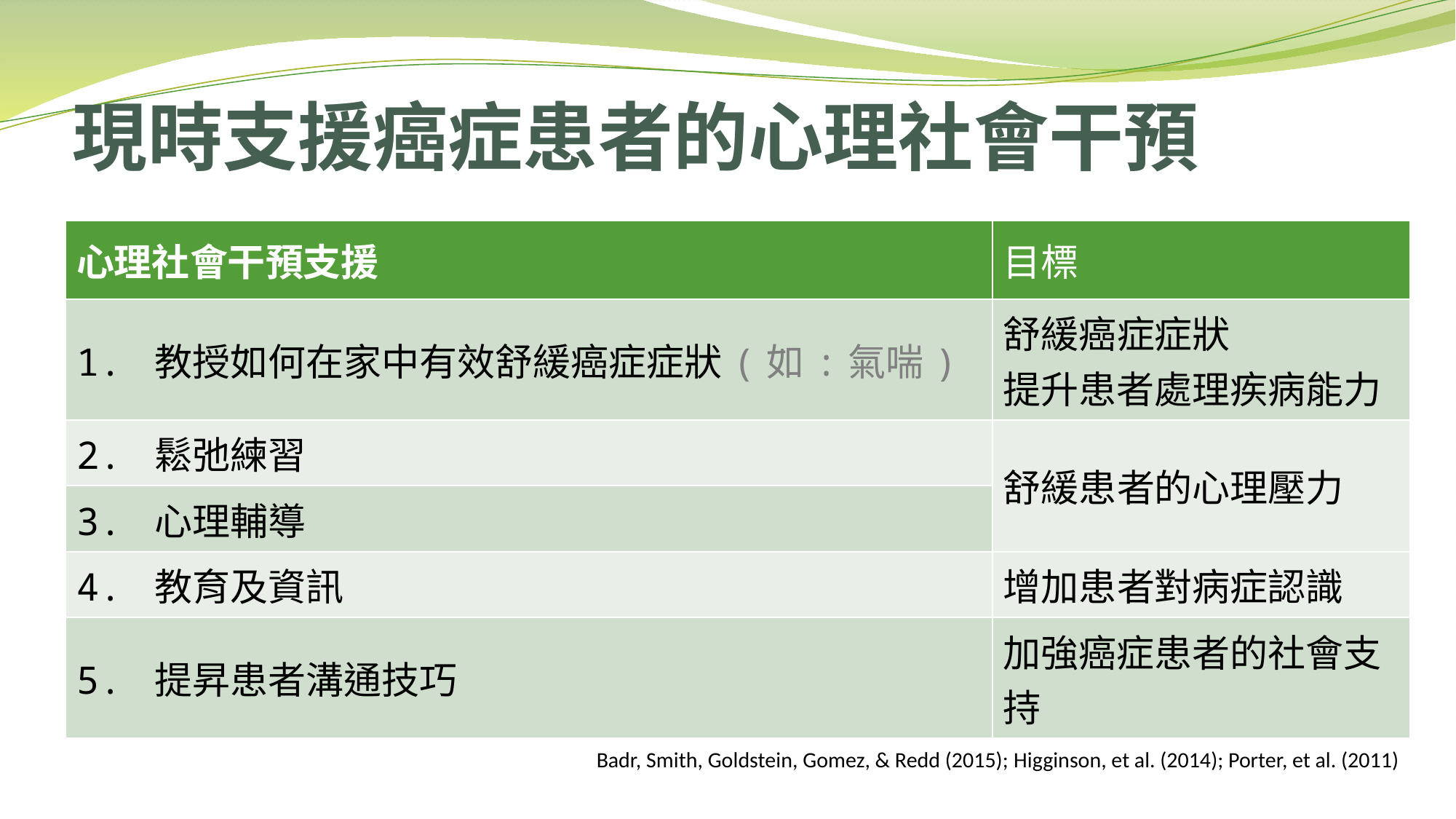

# 現時支援癌症患者的心理社會干預
| 心理社會干預支援 | 目標 |
| --- | --- |
| 1. 教授如何在家中有效舒緩癌症症狀(如:氣喘) | 舒緩癌症症狀 提升患者處理疾病能力 |
| 2. 鬆弛練習 | 舒緩患者的心理壓力 |
| 3. 心理輔導 |  |
| 4. 教育及資訊 | 增加患者對病症認識 |
| 5. 提昇患者溝通技巧 | 加強癌症患者的社會支持 |
Badr, Smith, Goldstein, Gomez, & Redd (2015); Higginson, et al. (2014); Porter, et al. (2011)